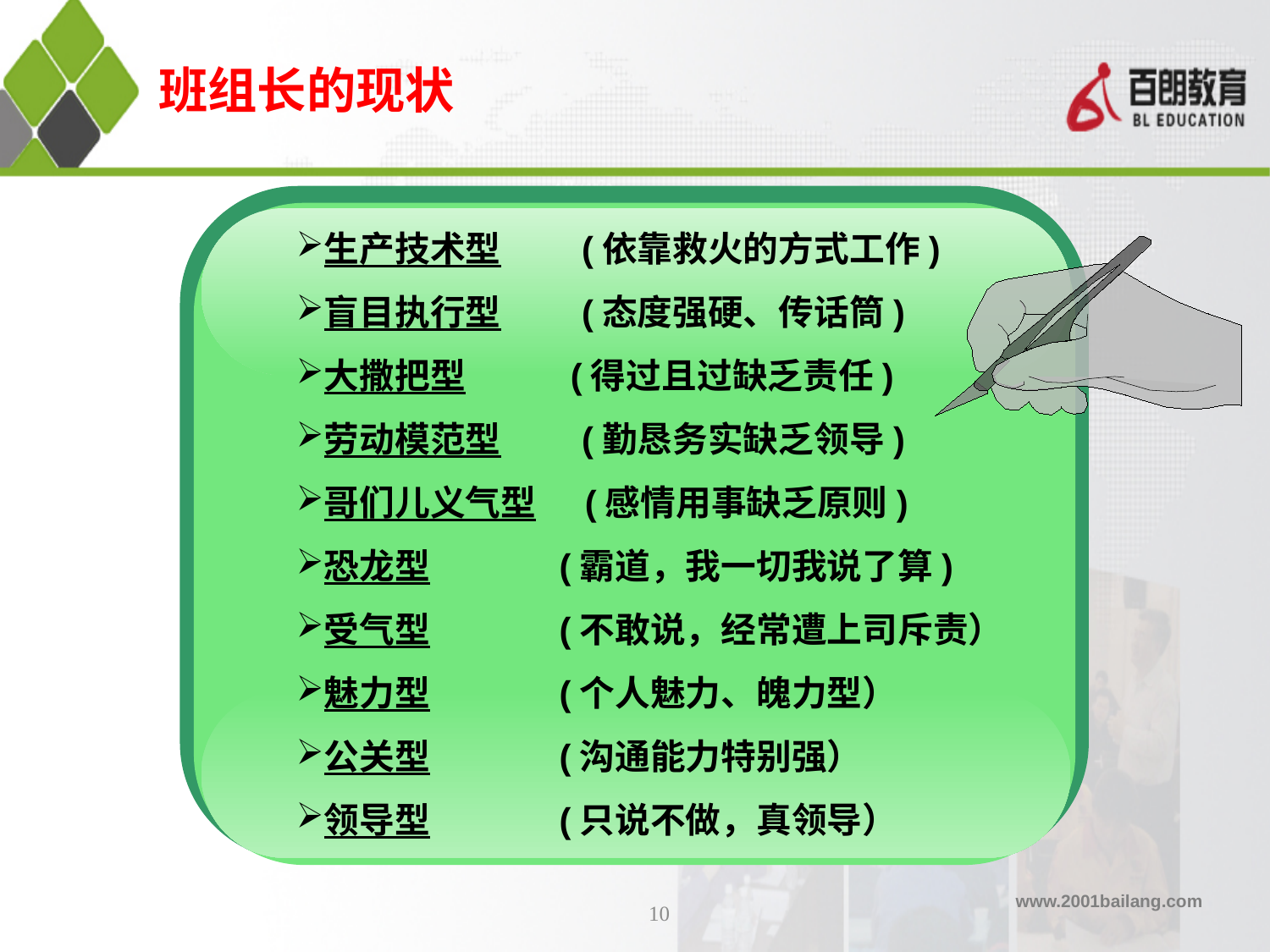

# 班组长的现状

生产技术型         (依靠救火的方式工作)
盲目执行型         (态度强硬、传话筒)
大撒把型            (得过且过缺乏责任)
劳动模范型         (勤恳务实缺乏领导)
哥们儿义气型     (感情用事缺乏原则)
恐龙型               (霸道，我一切我说了算)
受气型               (不敢说，经常遭上司斥责）
魅力型               (个人魅力、魄力型）
公关型               (沟通能力特别强）
领导型               (只说不做，真领导）

10